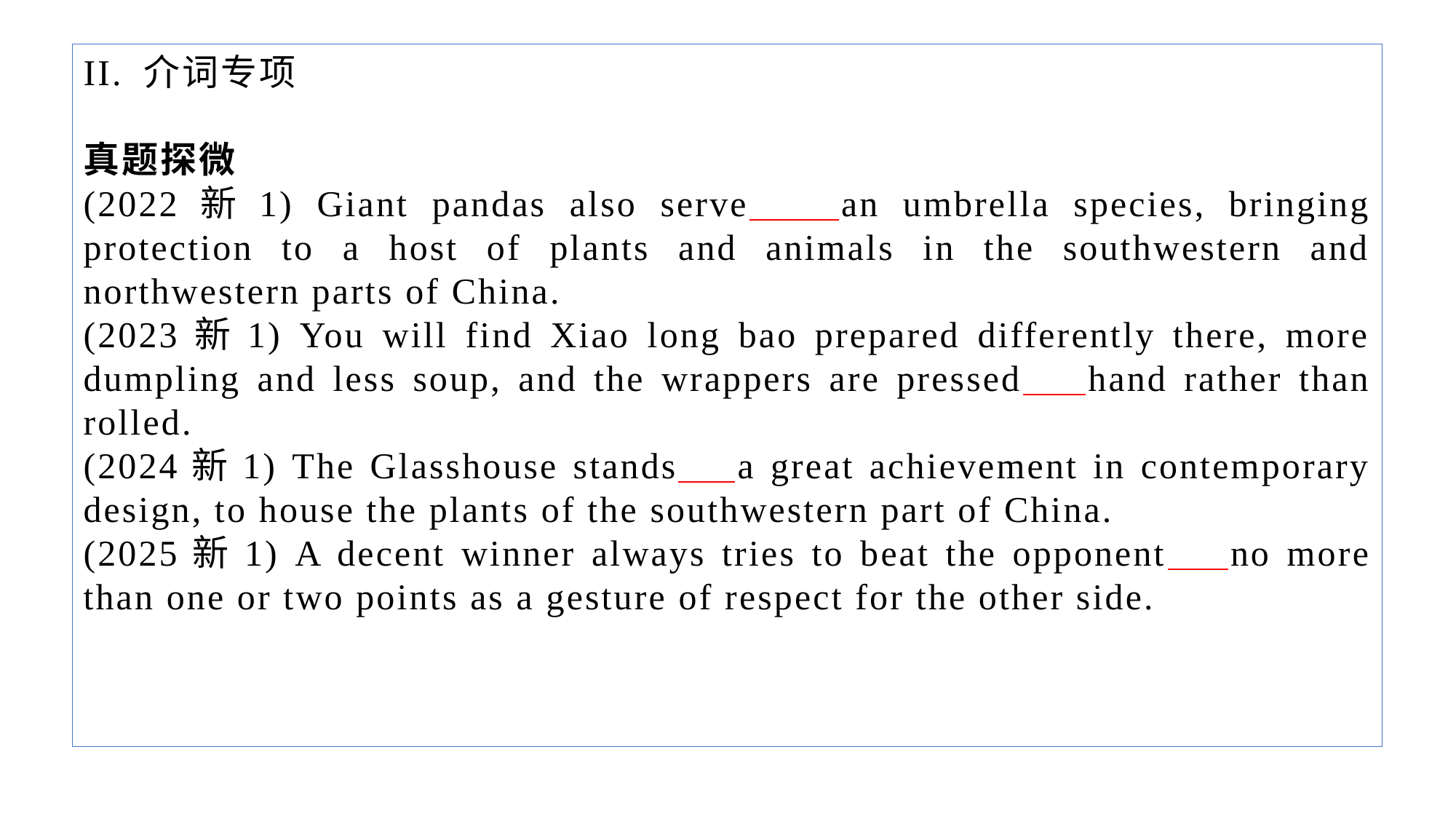

II. 介词专项

真题探微
(2022新1) Giant pandas also serve    an umbrella species, bringing protection to a host of plants and animals in the southwestern and northwestern parts of China.
(2023新1) You will find Xiao long bao prepared differently there, more dumpling and less soup, and the wrappers are pressed    hand rather than rolled.
(2024新1) The Glasshouse stands    a great achievement in contemporary design, to house the plants of the southwestern part of China.
(2025新1) A decent winner always tries to beat the opponent    no more than one or two points as a gesture of respect for the other side.